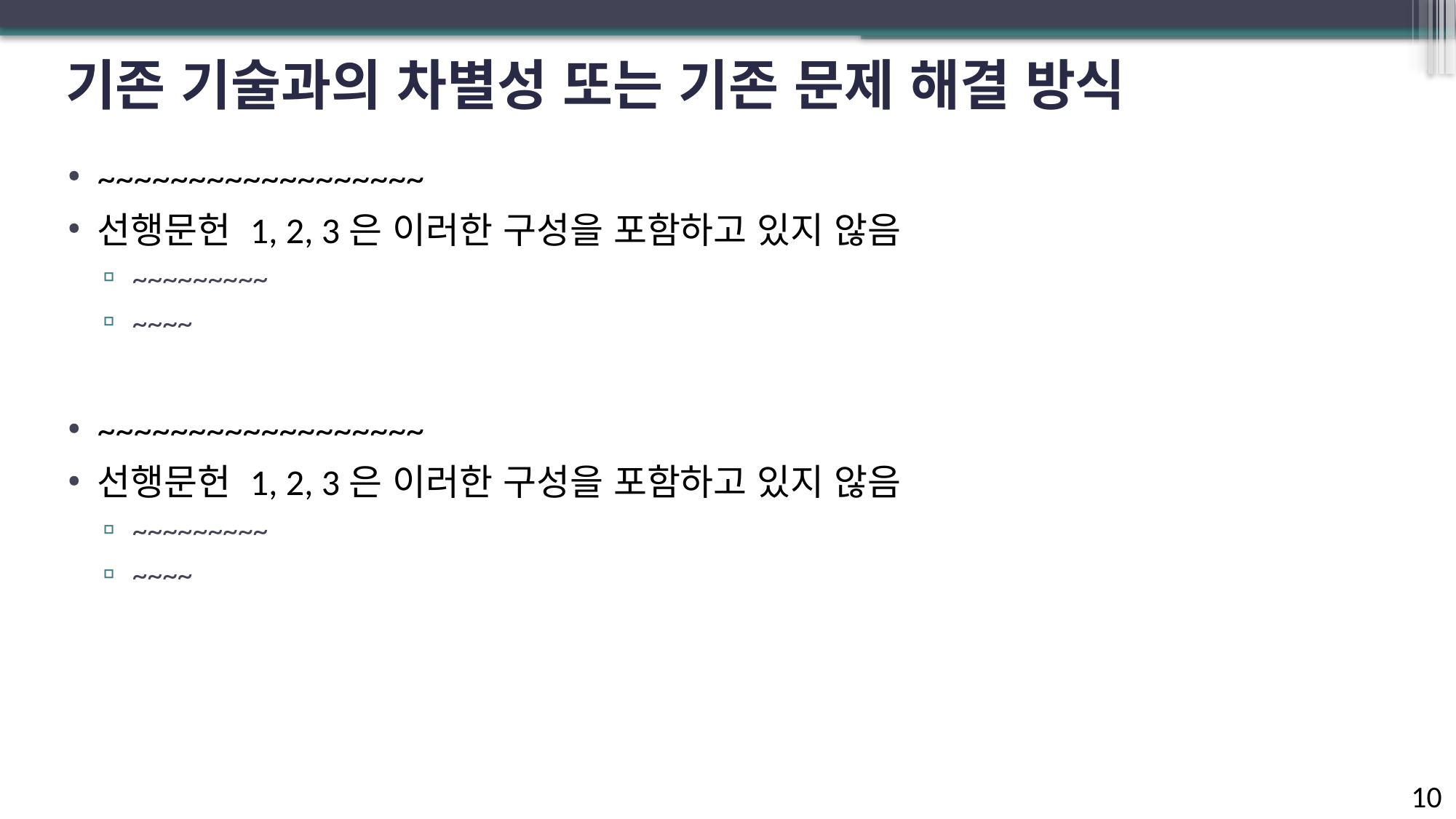

# 기존 기술과의 차별성 또는 기존 문제 해결 방식
~~~~~~~~~~~~~~~~~~
선행문헌 1, 2, 3은 이러한 구성을 포함하고 있지 않음
~~~~~~~~~
~~~~

~~~~~~~~~~~~~~~~~~
선행문헌 1, 2, 3은 이러한 구성을 포함하고 있지 않음
~~~~~~~~~
~~~~
10